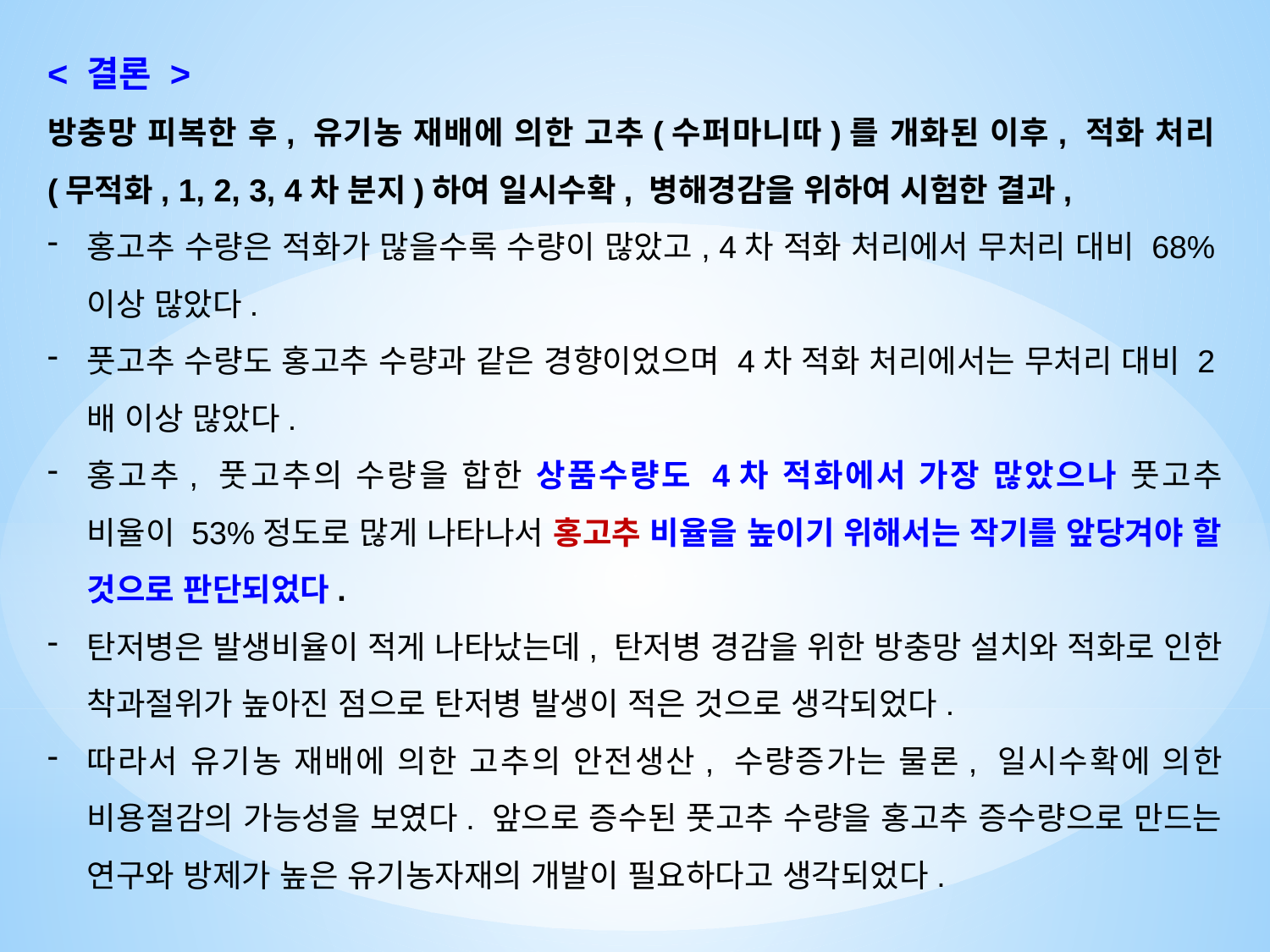

< 결론 >
방충망 피복한 후, 유기농 재배에 의한 고추(수퍼마니따)를 개화된 이후, 적화 처리(무적화, 1, 2, 3, 4차 분지)하여 일시수확, 병해경감을 위하여 시험한 결과,
홍고추 수량은 적화가 많을수록 수량이 많았고, 4차 적화 처리에서 무처리 대비 68%이상 많았다.
풋고추 수량도 홍고추 수량과 같은 경향이었으며 4차 적화 처리에서는 무처리 대비 2배 이상 많았다.
홍고추, 풋고추의 수량을 합한 상품수량도 4차 적화에서 가장 많았으나 풋고추 비율이 53%정도로 많게 나타나서 홍고추 비율을 높이기 위해서는 작기를 앞당겨야 할 것으로 판단되었다.
탄저병은 발생비율이 적게 나타났는데, 탄저병 경감을 위한 방충망 설치와 적화로 인한 착과절위가 높아진 점으로 탄저병 발생이 적은 것으로 생각되었다.
따라서 유기농 재배에 의한 고추의 안전생산, 수량증가는 물론, 일시수확에 의한 비용절감의 가능성을 보였다. 앞으로 증수된 풋고추 수량을 홍고추 증수량으로 만드는 연구와 방제가 높은 유기농자재의 개발이 필요하다고 생각되었다.